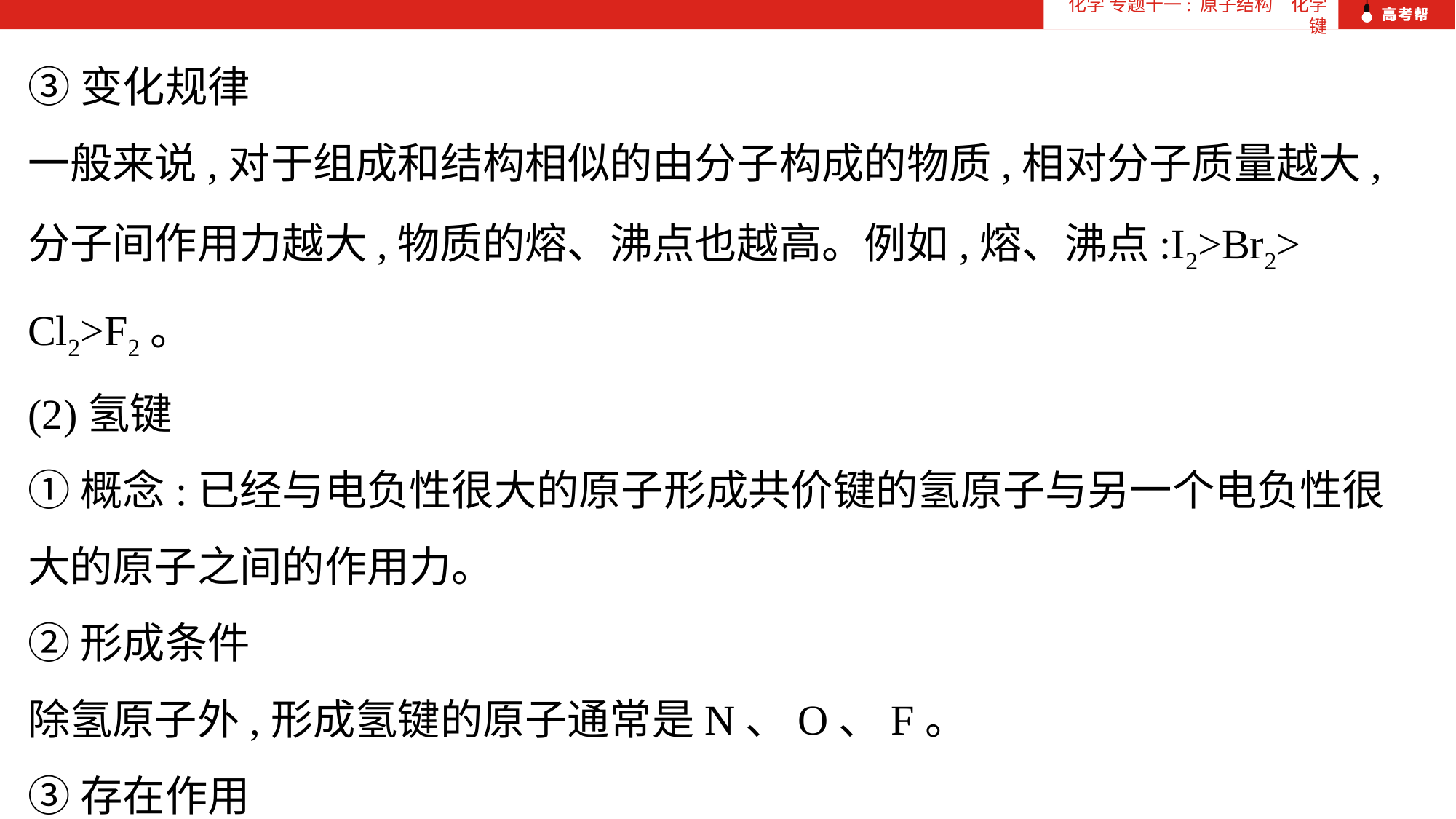

化学 专题十一: 原子结构　化学键
③变化规律
一般来说,对于组成和结构相似的由分子构成的物质,相对分子质量越大,分子间作用力越大,物质的熔、沸点也越高。例如,熔、沸点:I2>Br2> Cl2>F2。
(2)氢键
①概念:已经与电负性很大的原子形成共价键的氢原子与另一个电负性很大的原子之间的作用力。
②形成条件
除氢原子外,形成氢键的原子通常是N、O、F。
③存在作用
氢键会使物质的熔点和沸点升高。